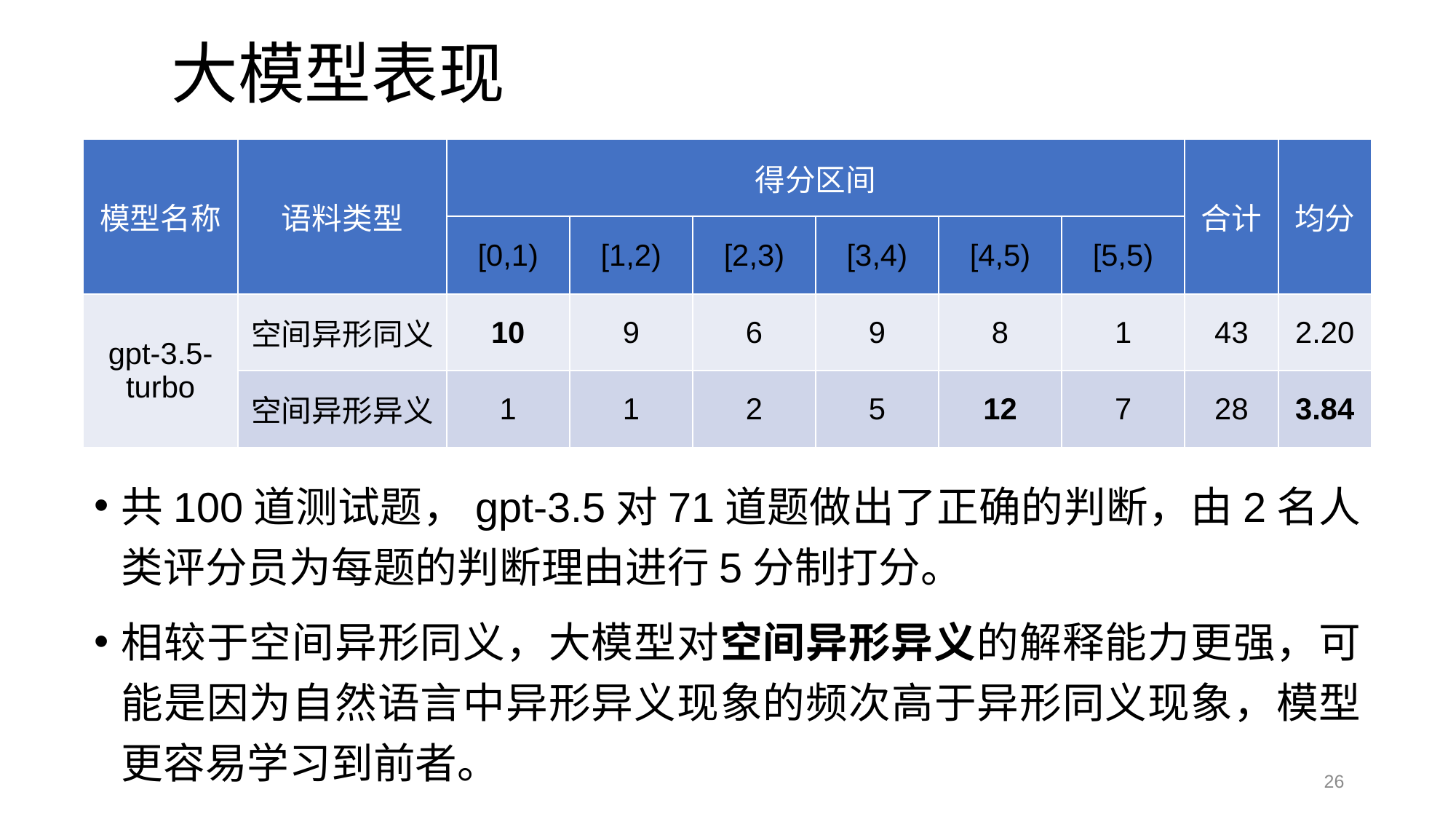

大模型表现
| 模型名称 | 语料类型 | 得分区间 |  |  |  |  |  | 合计 | 均分 |
| --- | --- | --- | --- | --- | --- | --- | --- | --- | --- |
|  |  | [0,1) | [1,2) | [2,3) | [3,4) | [4,5) | [5,5) |  |  |
| gpt-3.5-turbo | 空间异形同义 | 10 | 9 | 6 | 9 | 8 | 1 | 43 | 2.20 |
|  | 空间异形异义 | 1 | 1 | 2 | 5 | 12 | 7 | 28 | 3.84 |
共100道测试题，gpt-3.5对71道题做出了正确的判断，由2名人类评分员为每题的判断理由进行5分制打分。
相较于空间异形同义，大模型对空间异形异义的解释能力更强，可能是因为自然语言中异形异义现象的频次高于异形同义现象，模型更容易学习到前者。
26